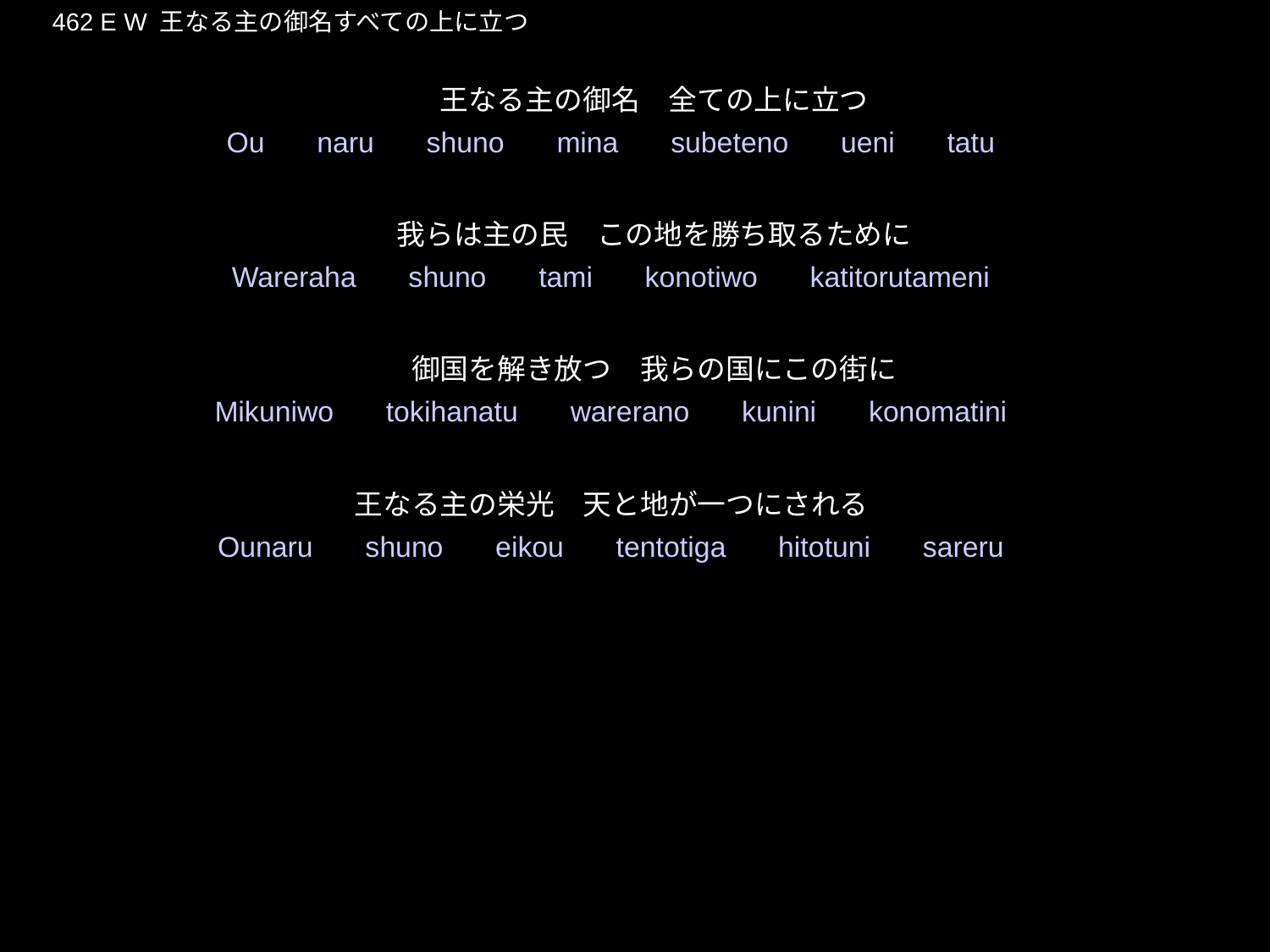

おうなるしゅのみなすべてのうえにたつ
★W
462 E W 王なる主の御名すべての上に立つ
王なる主の御名　全ての上に立つ

我らは主の民　この地を勝ち取るために

御国を解き放つ　我らの国にこの街に

王なる主の栄光　天と地が一つにされる
★４
Ou　naru　shuno　mina　subeteno　ueni　tatu

Wareraha　shuno　tami　konotiwo　katitorutameni

Mikuniwo　tokihanatu　warerano　kunini　konomatini

Ounaru　shuno　eikou　tentotiga　hitotuni　sareru